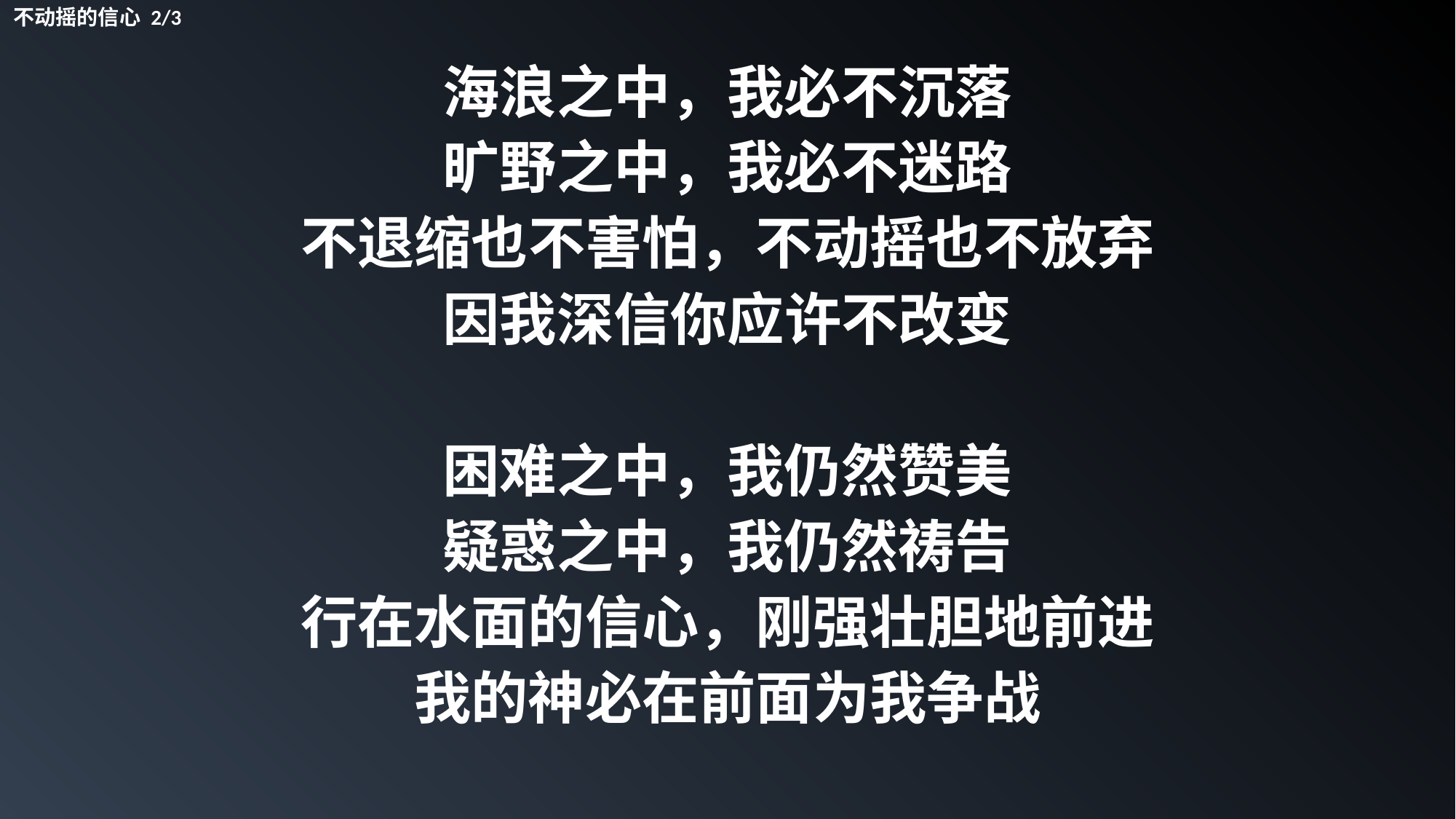

不动摇的信心 2/3
海浪之中，我必不沉落
旷野之中，我必不迷路
不退缩也不害怕，不动摇也不放弃
因我深信你应许不改变

困难之中，我仍然赞美
疑惑之中，我仍然祷告
行在水面的信心，刚强壮胆地前进
我的神必在前面为我争战